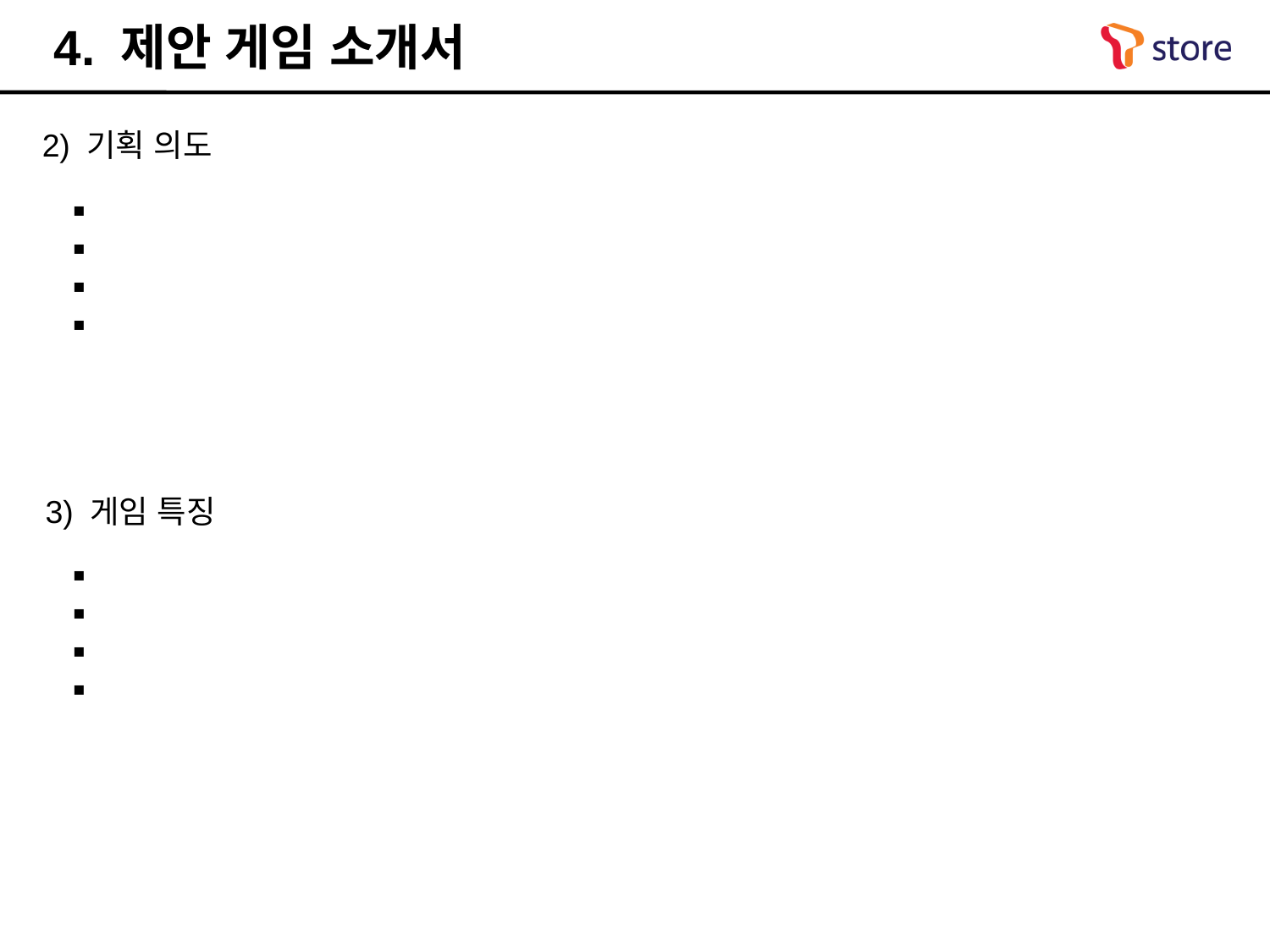

4. 제안 게임 소개서
2) 기획 의도

3) 게임 특징